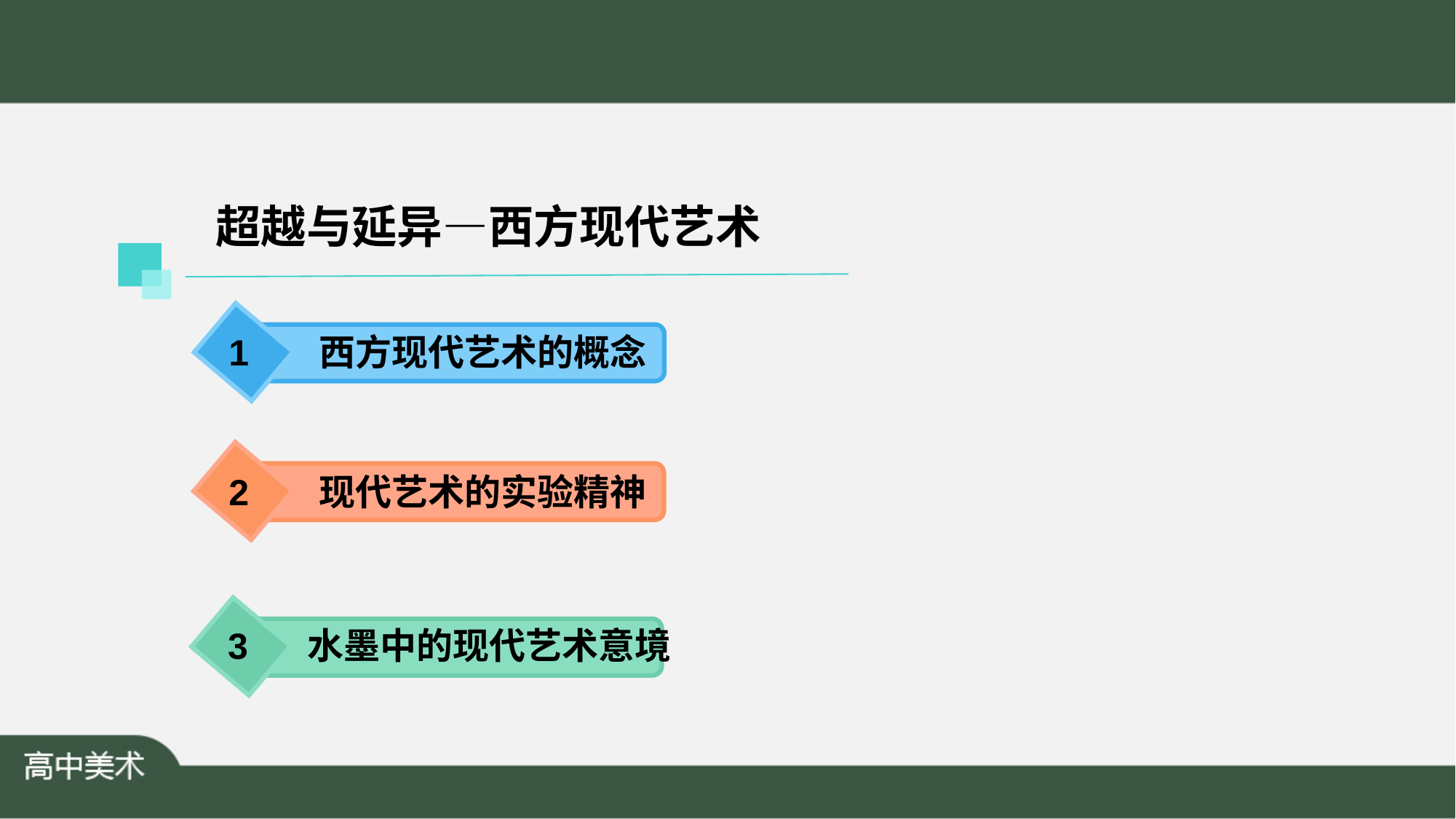

超越与延异—西方现代艺术

1      西方现代艺术的概念

2      现代艺术的实验精神

3     水墨中的现代艺术意境